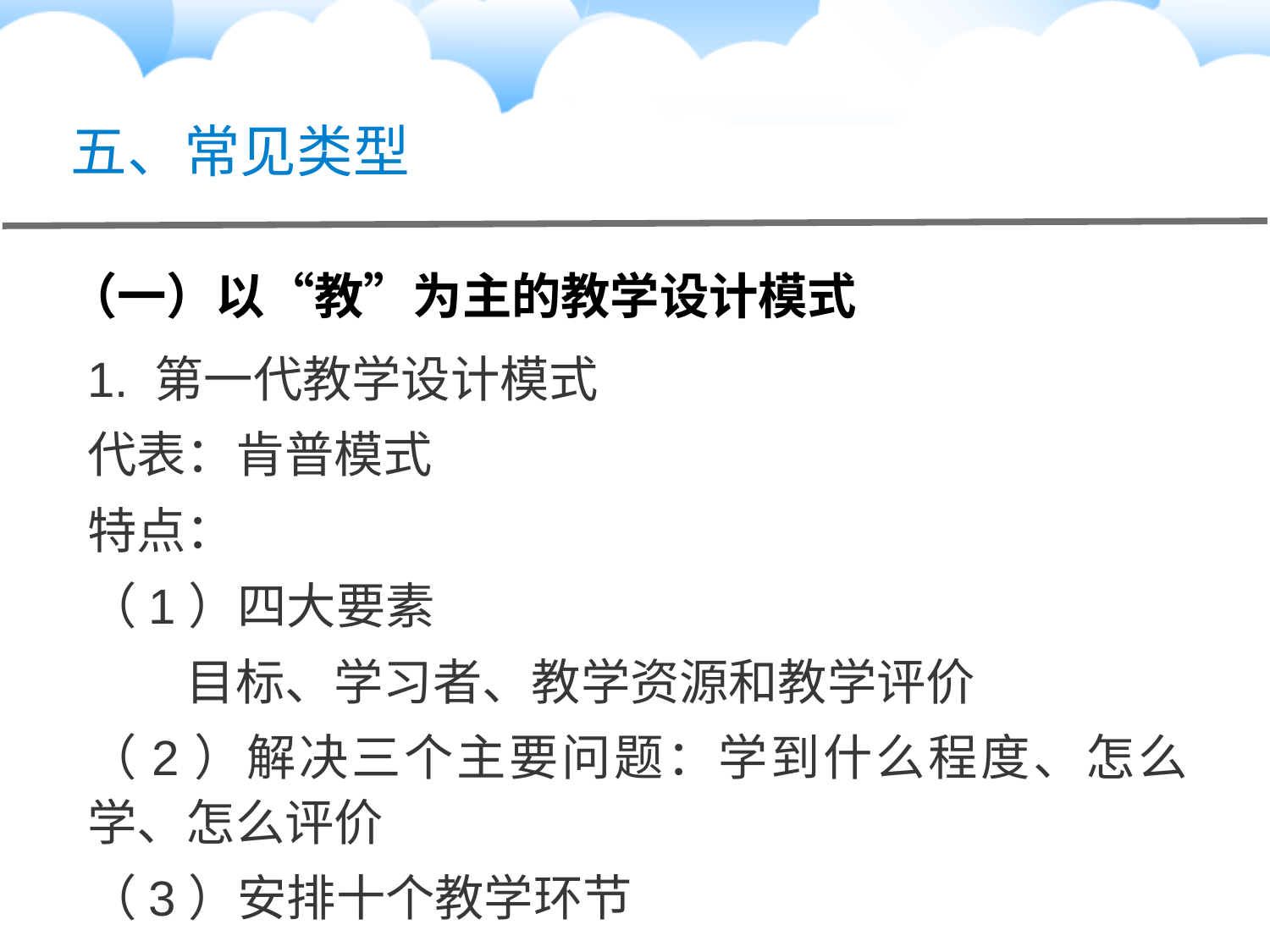

# 五、常见类型
（一）以“教”为主的教学设计模式
1. 第一代教学设计模式
代表：肯普模式
特点：
（1）四大要素
　　目标、学习者、教学资源和教学评价
（2）解决三个主要问题：学到什么程度、怎么学、怎么评价
（3）安排十个教学环节